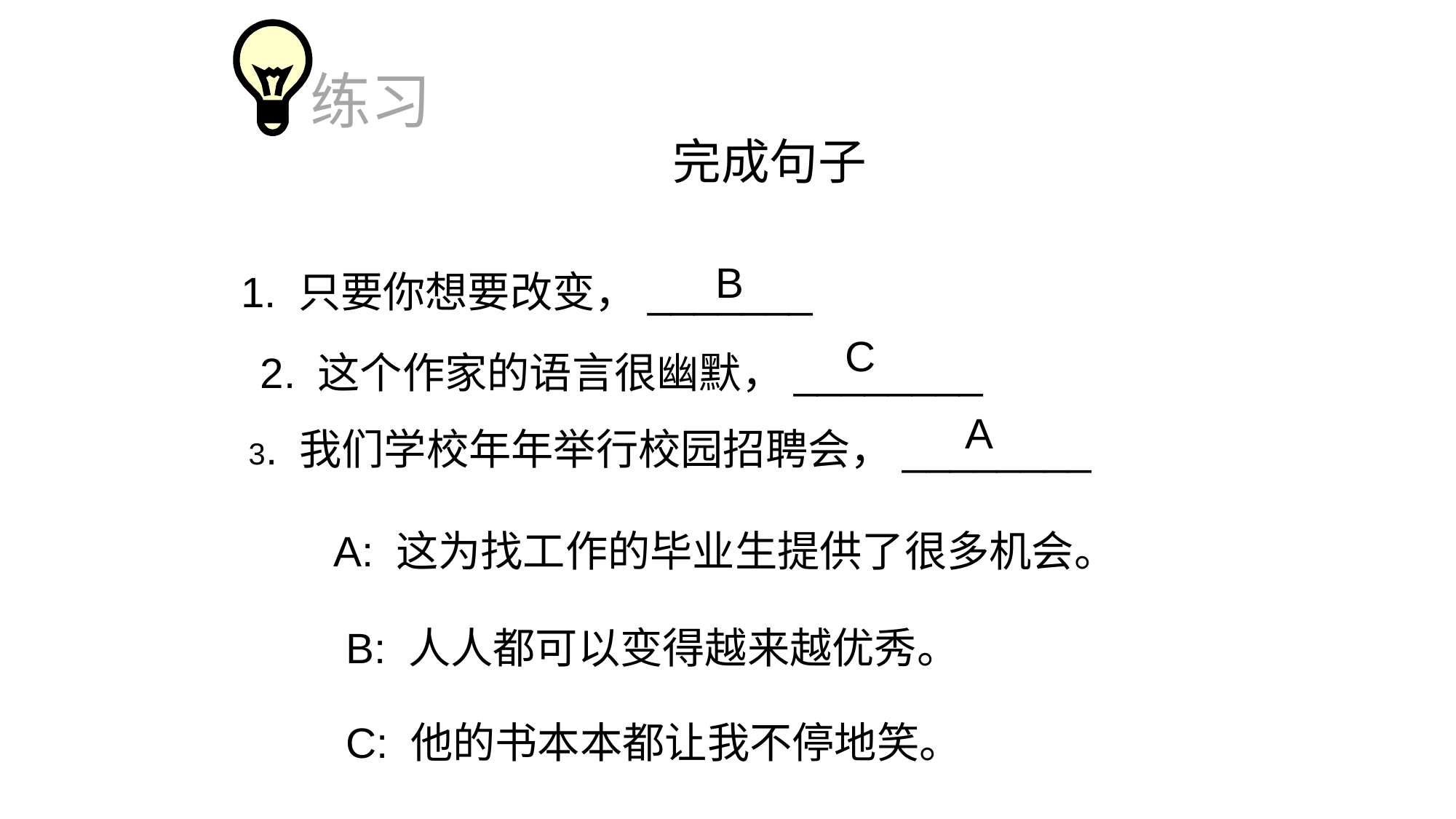

练习
完成句子
B
1. 只要你想要改变，_______
C
2. 这个作家的语言很幽默，________
A
3. 我们学校年年举行校园招聘会，________
A: 这为找工作的毕业生提供了很多机会。
B: 人人都可以变得越来越优秀。
C: 他的书本本都让我不停地笑。